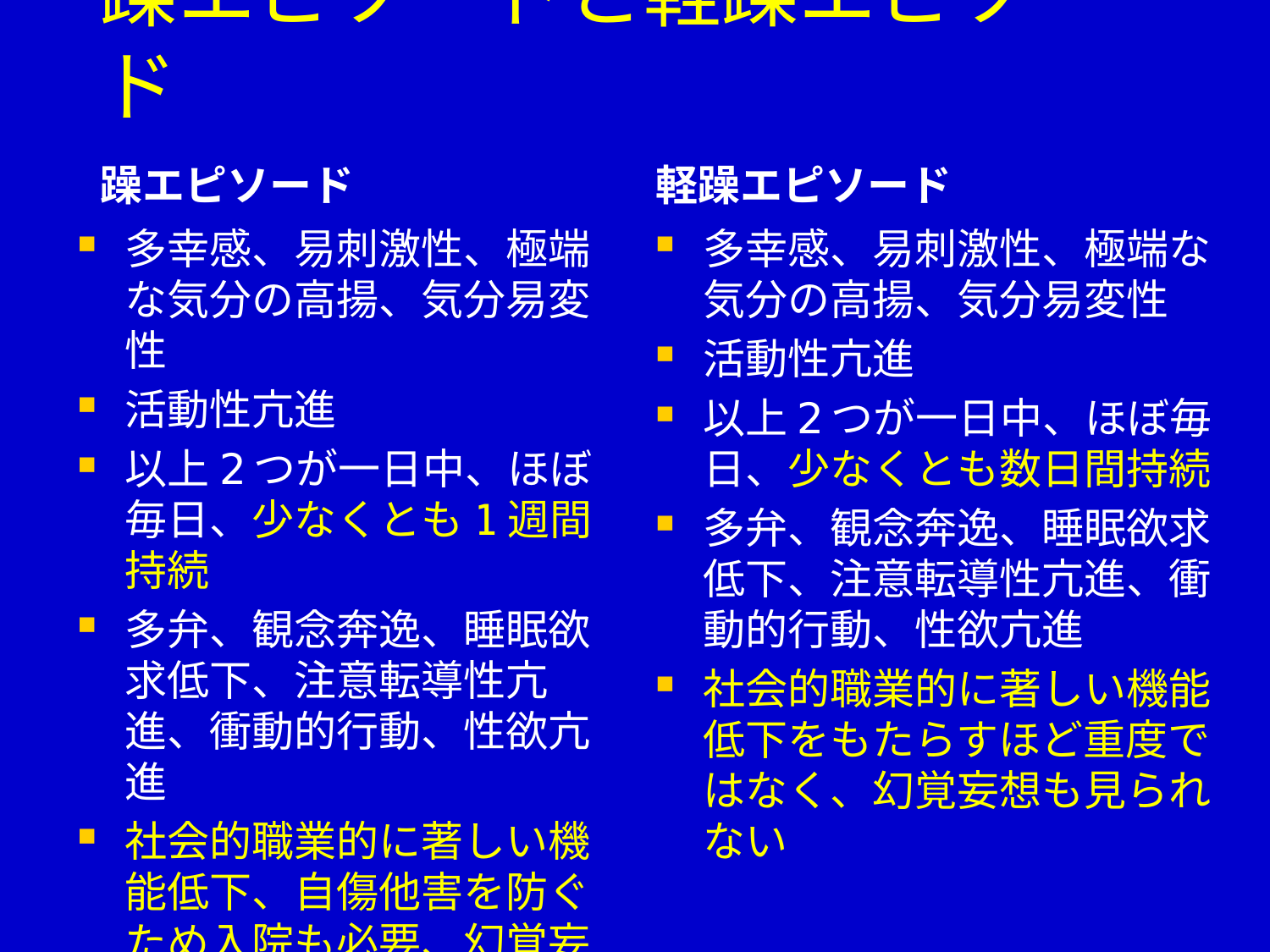

# 躁エピソードと軽躁エピソード
躁エピソード
軽躁エピソード
多幸感、易刺激性、極端な気分の高揚、気分易変性
活動性亢進
以上2つが一日中、ほぼ毎日、少なくとも1週間持続
多弁、観念奔逸、睡眠欲求低下、注意転導性亢進、衝動的行動、性欲亢進
社会的職業的に著しい機能低下、自傷他害を防ぐため入院も必要、幻覚妄想も伴う
多幸感、易刺激性、極端な気分の高揚、気分易変性
活動性亢進
以上2つが一日中、ほぼ毎日、少なくとも数日間持続
多弁、観念奔逸、睡眠欲求低下、注意転導性亢進、衝動的行動、性欲亢進
社会的職業的に著しい機能低下をもたらすほど重度ではなく、幻覚妄想も見られない